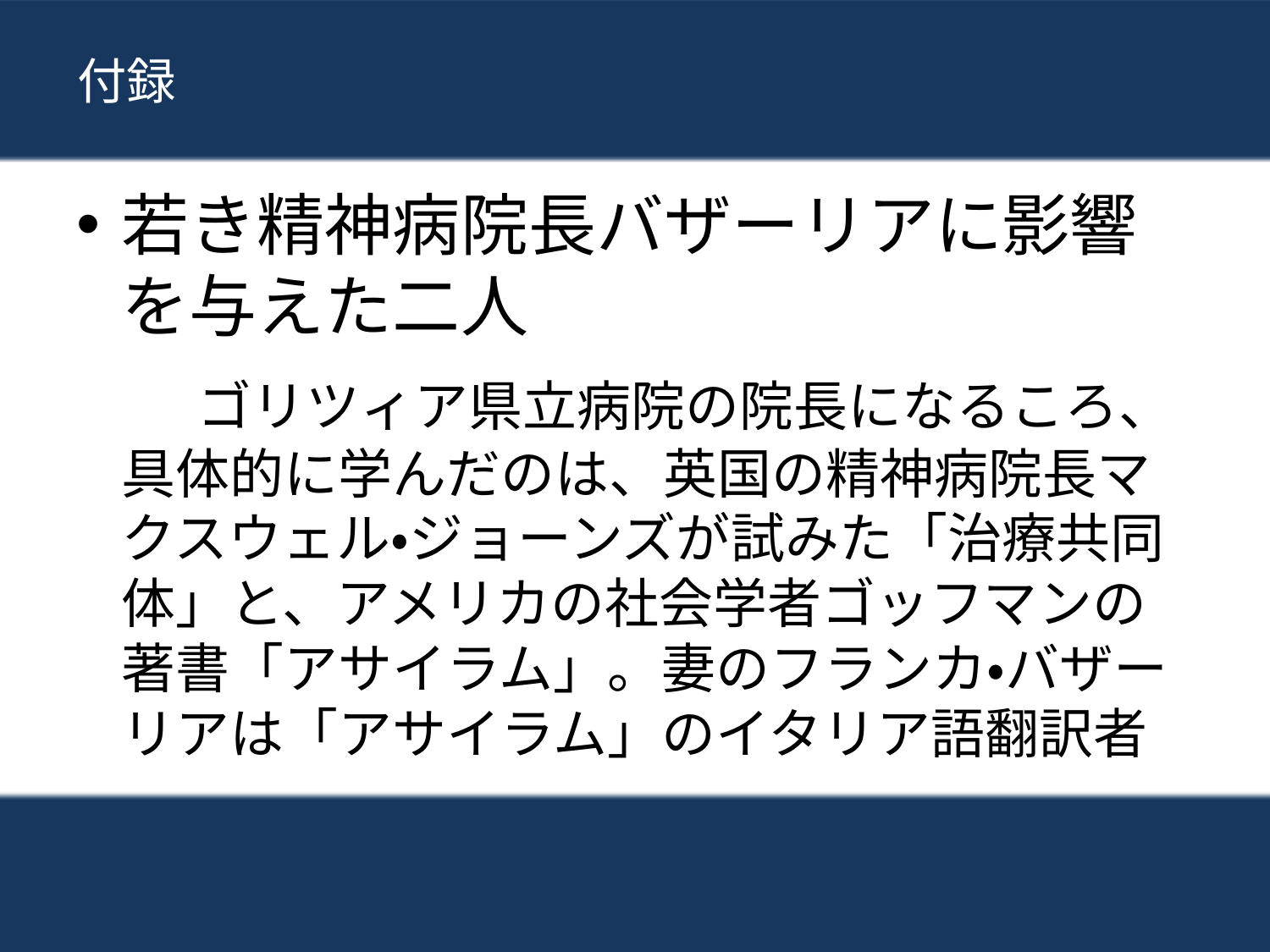

付録
若き精神病院長バザーリアに影響を与えた二人
　　ゴリツィア県立病院の院長になるころ、具体的に学んだのは、英国の精神病院長マクスウェル・ジョーンズが試みた「治療共同体」と、アメリカの社会学者ゴッフマンの著書「アサイラム」。妻のフランカ・バザーリアは「アサイラム」のイタリア語翻訳者